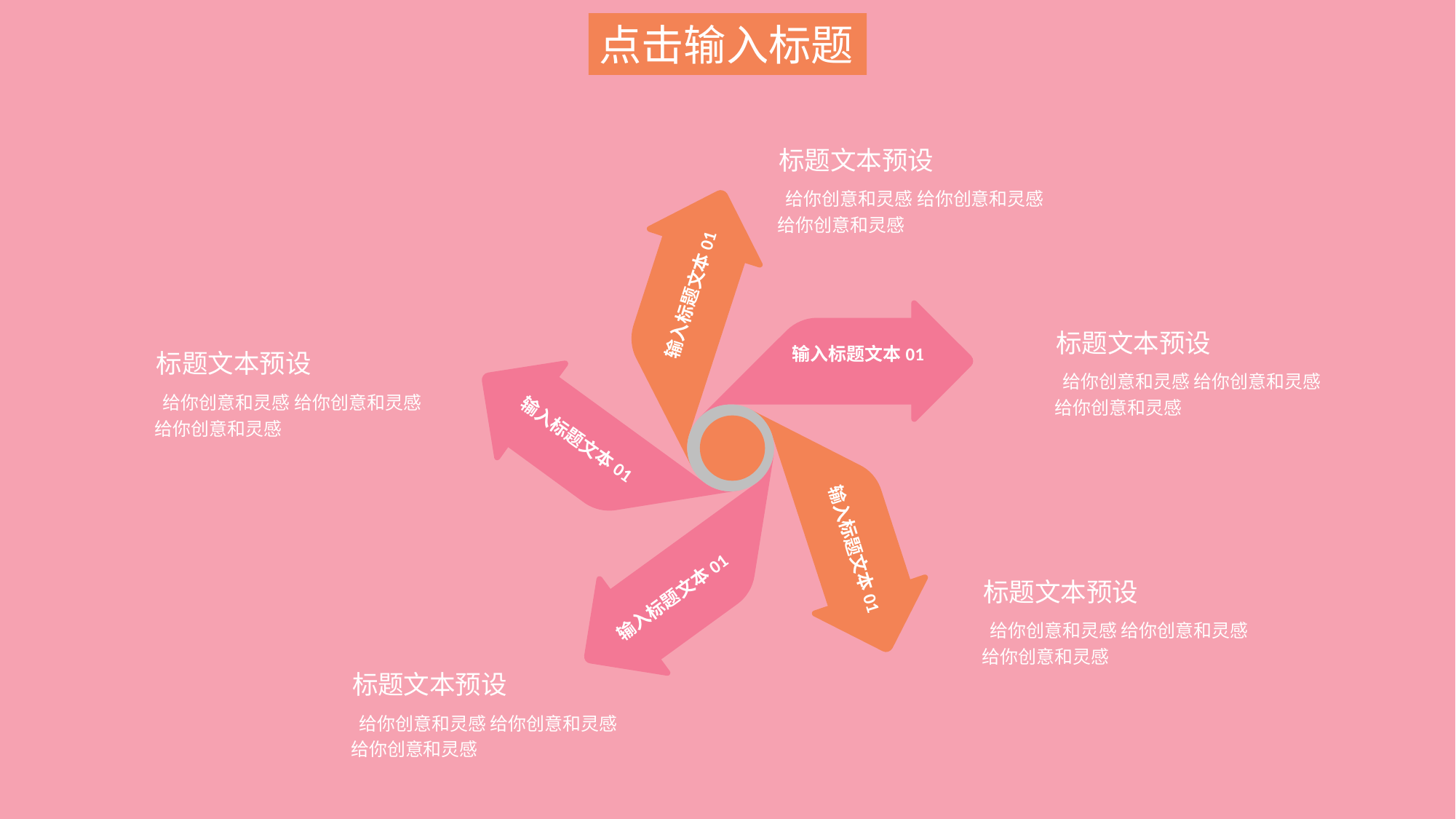

点击输入标题
标题文本预设
 给你创意和灵感 给你创意和灵感 给你创意和灵感

输入标题文本01

输入标题文本01

输入标题文本01

输入标题文本01
输入标题文本01
标题文本预设
标题文本预设
 给你创意和灵感 给你创意和灵感 给你创意和灵感
 给你创意和灵感 给你创意和灵感 给你创意和灵感
标题文本预设
 给你创意和灵感 给你创意和灵感 给你创意和灵感
标题文本预设
 给你创意和灵感 给你创意和灵感 给你创意和灵感